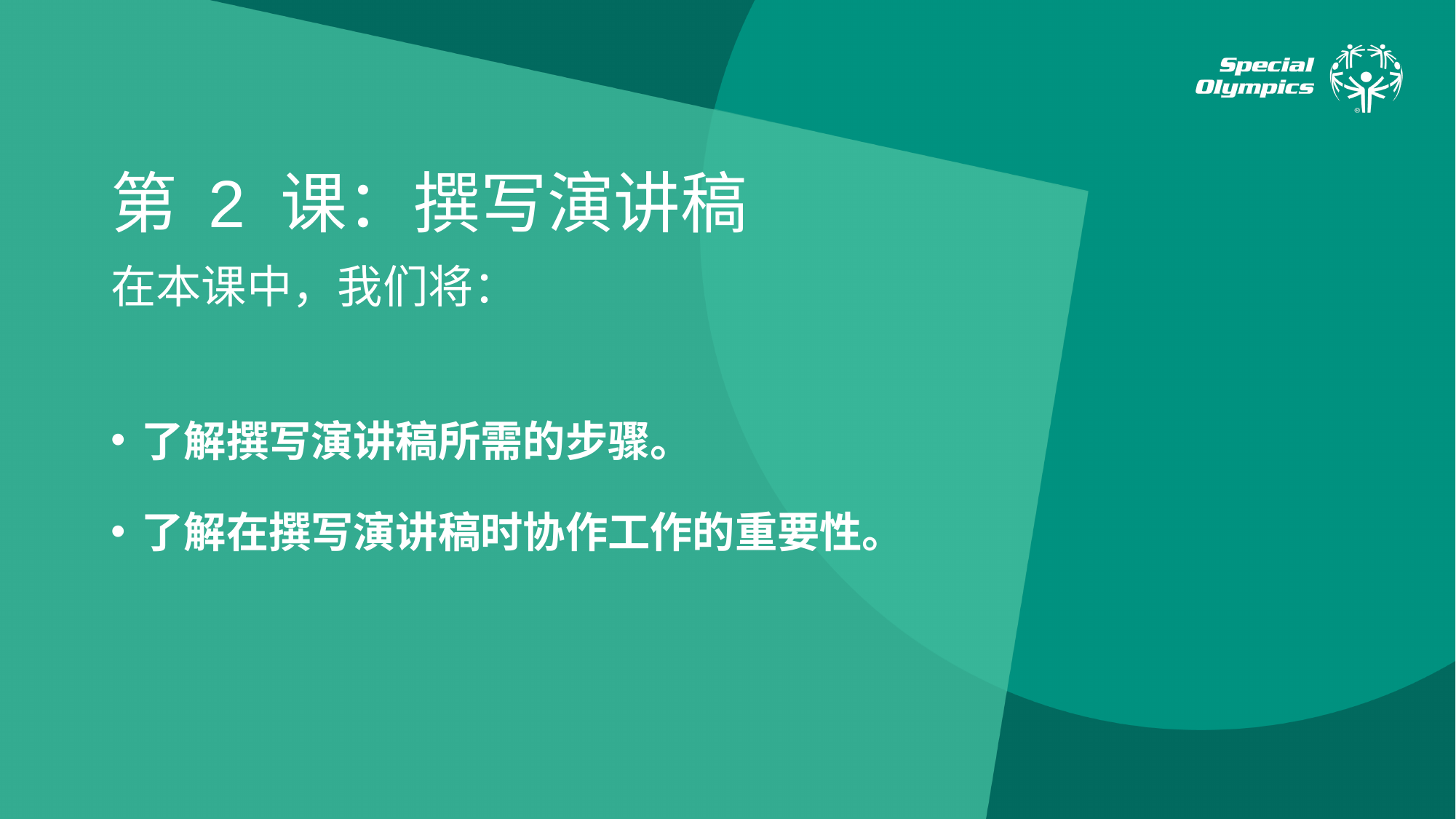

# 第 2 课：撰写演讲稿
在本课中，我们将：
了解撰写演讲稿所需的步骤。
了解在撰写演讲稿时协作工作的重要性。